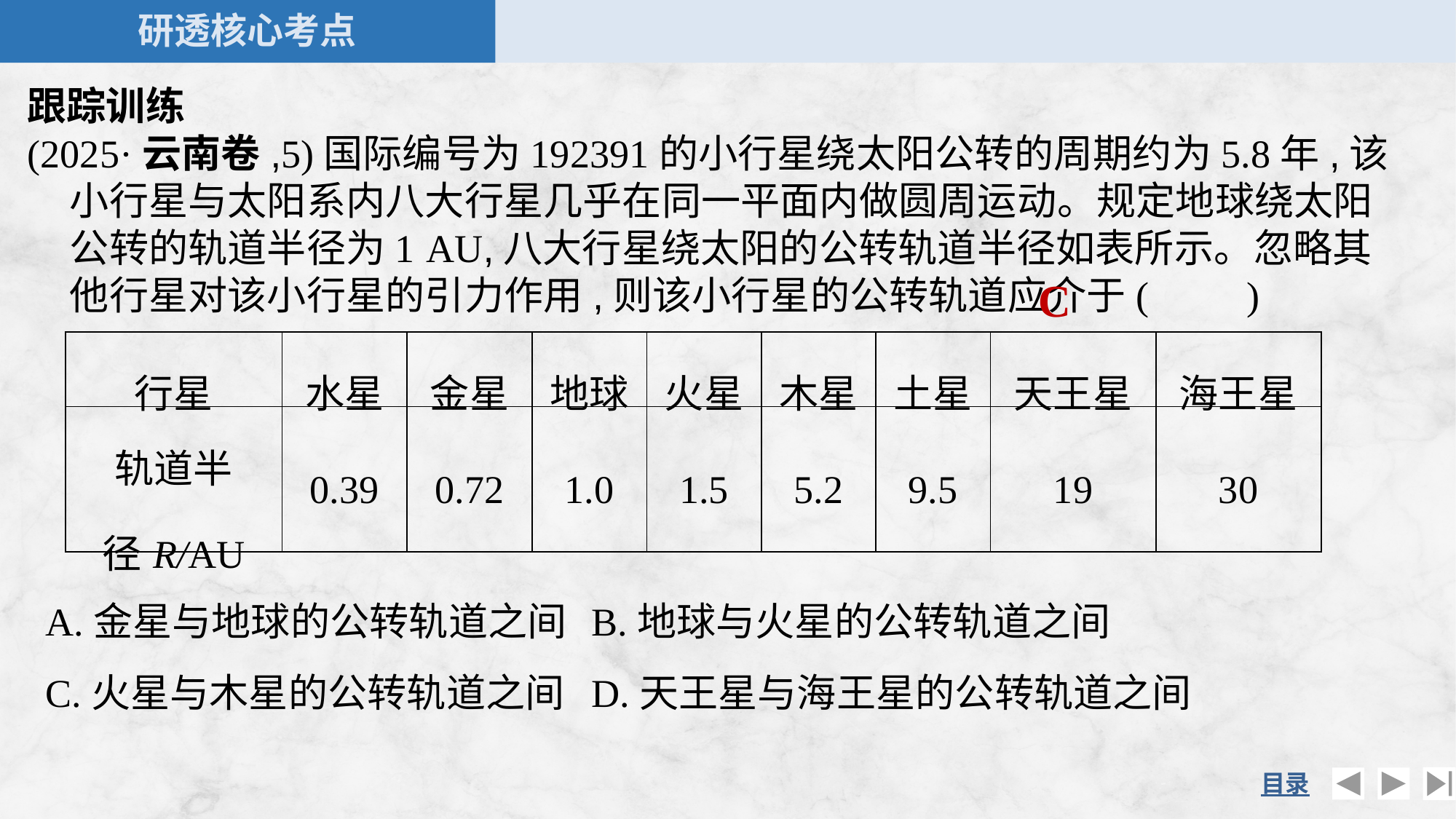

跟踪训练
(2025·云南卷,5)国际编号为192391的小行星绕太阳公转的周期约为5.8年,该小行星与太阳系内八大行星几乎在同一平面内做圆周运动。规定地球绕太阳公转的轨道半径为1 AU,八大行星绕太阳的公转轨道半径如表所示。忽略其他行星对该小行星的引力作用,则该小行星的公转轨道应介于(　　)
C
| 行星 | 水星 | 金星 | 地球 | 火星 | 木星 | 土星 | 天王星 | 海王星 |
| --- | --- | --- | --- | --- | --- | --- | --- | --- |
| 轨道半 径R/AU | 0.39 | 0.72 | 1.0 | 1.5 | 5.2 | 9.5 | 19 | 30 |
A.金星与地球的公转轨道之间	B.地球与火星的公转轨道之间
C.火星与木星的公转轨道之间	D.天王星与海王星的公转轨道之间